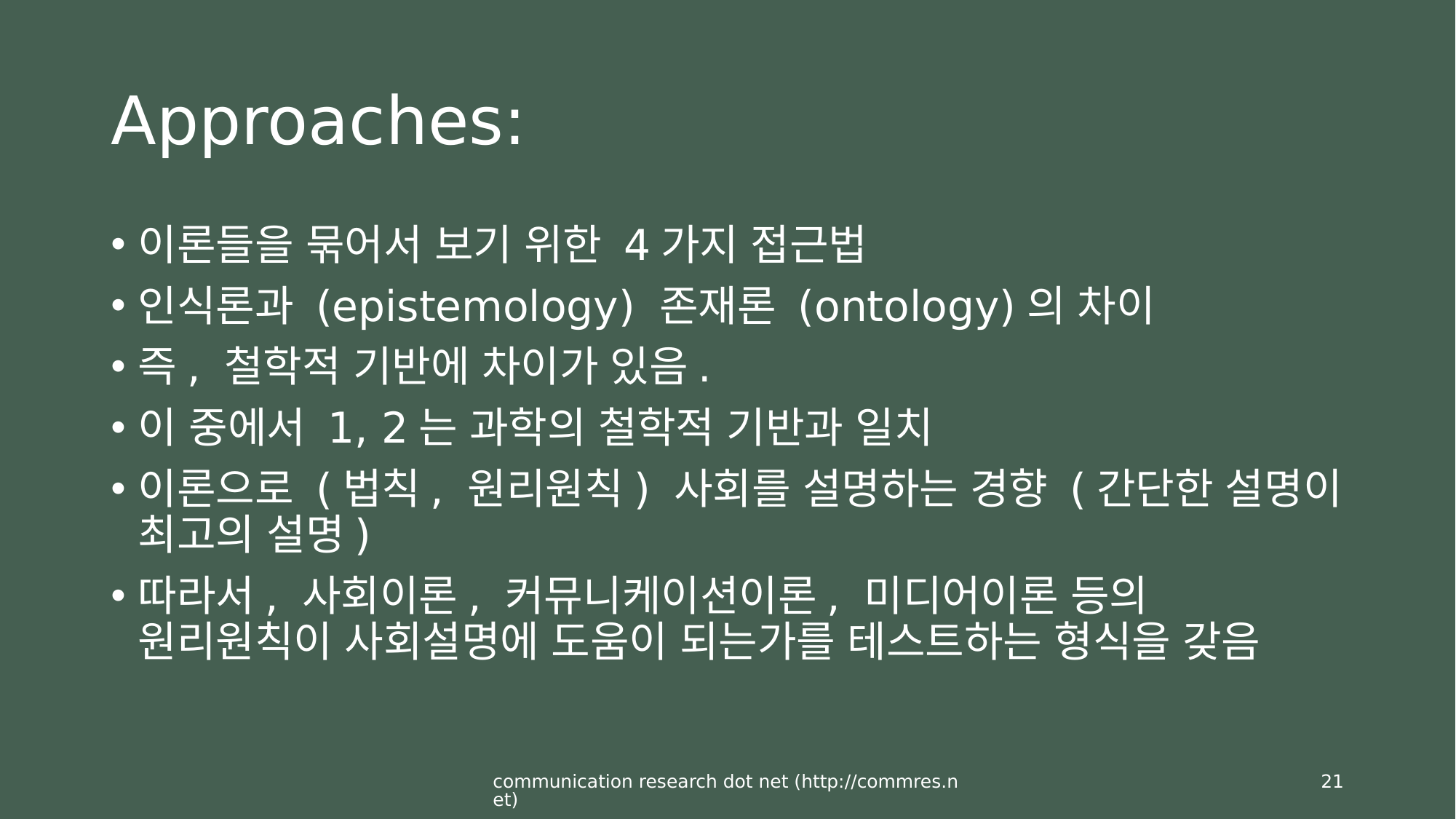

# Approaches:
이론들을 묶어서 보기 위한 4가지 접근법
인식론과 (epistemology) 존재론 (ontology)의 차이
즉, 철학적 기반에 차이가 있음.
이 중에서 1, 2는 과학의 철학적 기반과 일치
이론으로 (법칙, 원리원칙) 사회를 설명하는 경향 (간단한 설명이 최고의 설명)
따라서, 사회이론, 커뮤니케이션이론, 미디어이론 등의 원리원칙이 사회설명에 도움이 되는가를 테스트하는 형식을 갖음
communication research dot net (http://commres.net)
21